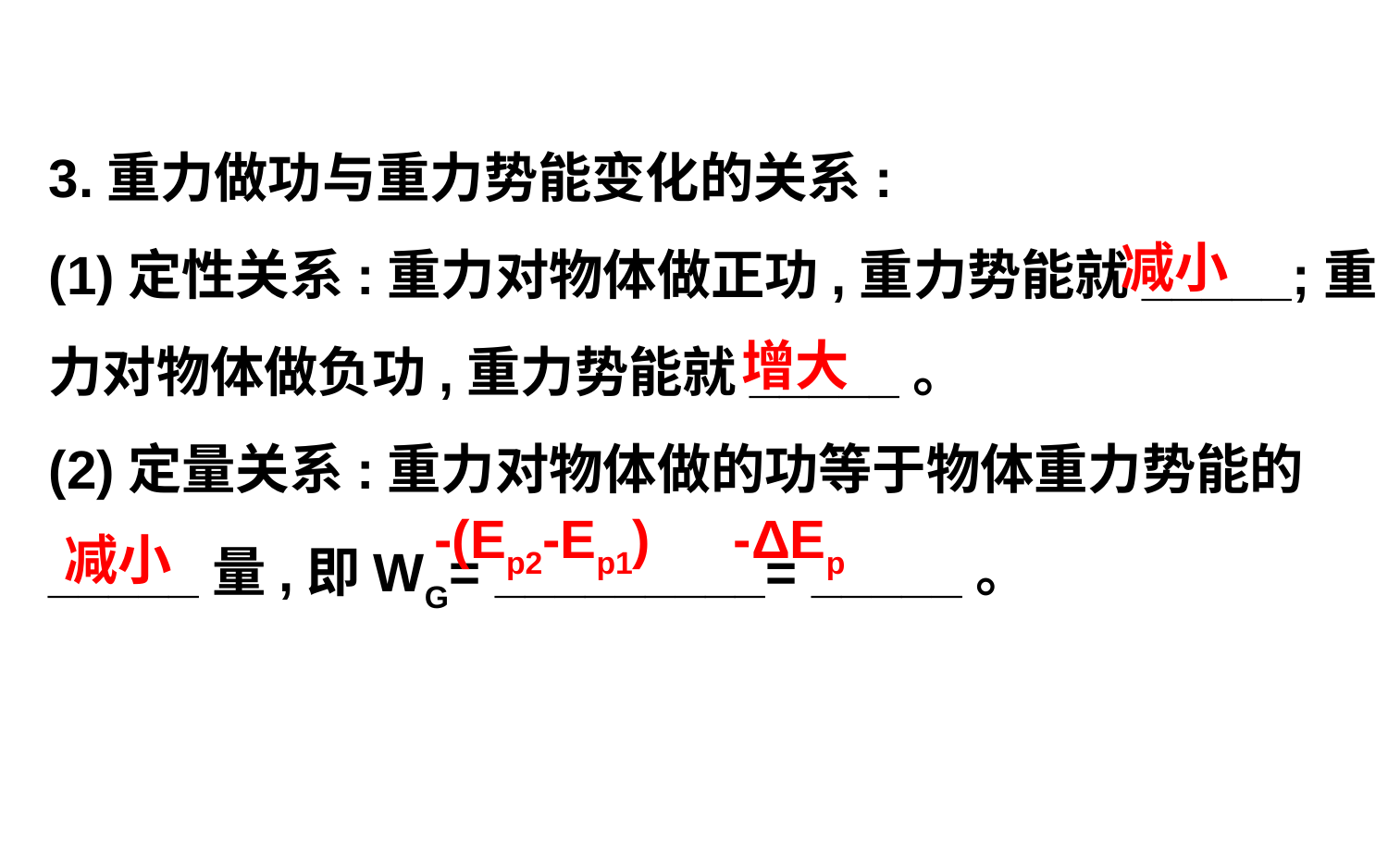

3.重力做功与重力势能变化的关系:
(1)定性关系:重力对物体做正功,重力势能就_____;重
力对物体做负功,重力势能就_____。
(2)定量关系:重力对物体做的功等于物体重力势能的
_____量,即WG= _________= _____。
减小
增大
-(Ep2-Ep1)
-ΔEp
减小